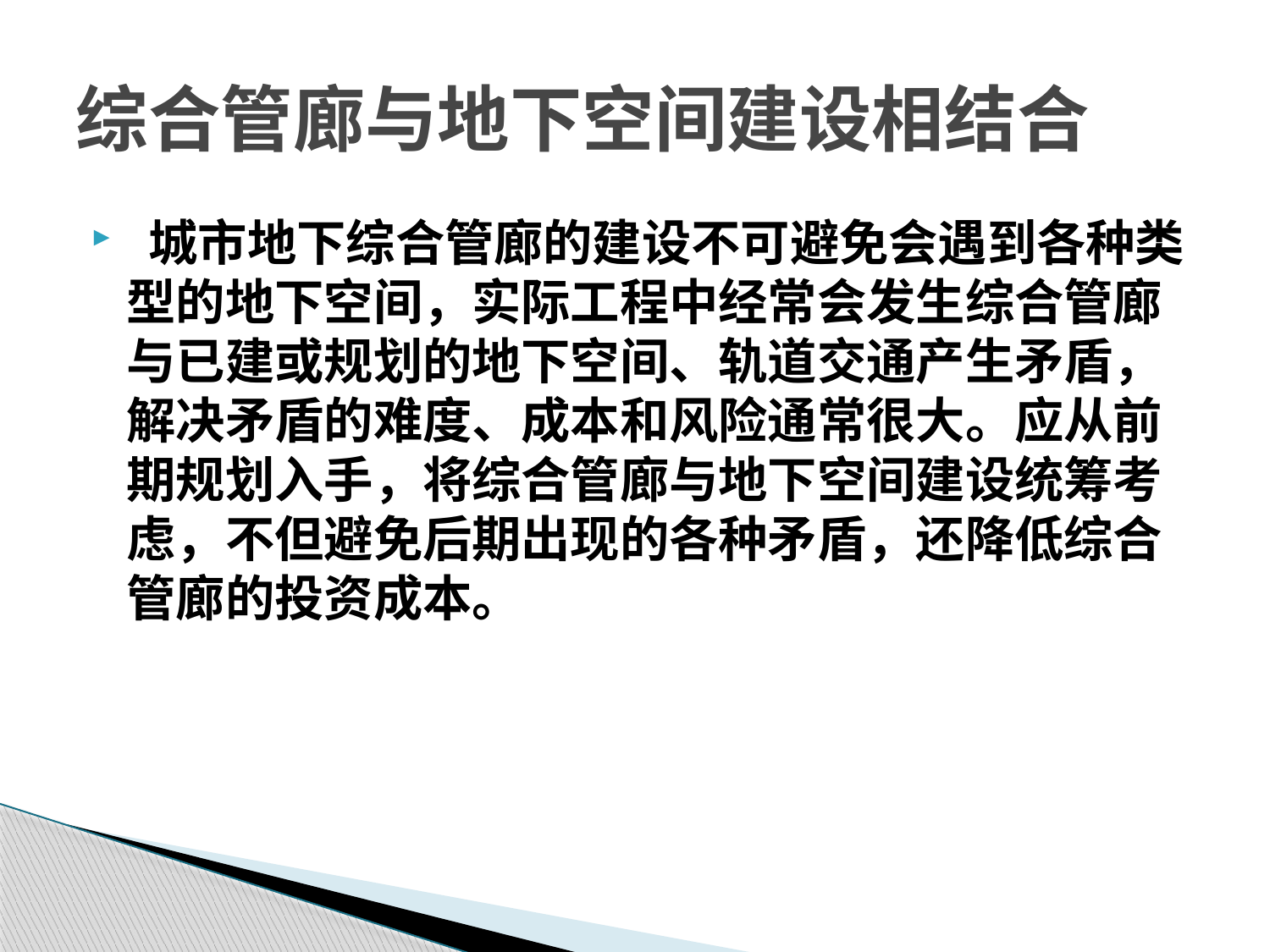

# 综合管廊与地下空间建设相结合
 城市地下综合管廊的建设不可避免会遇到各种类型的地下空间，实际工程中经常会发生综合管廊与已建或规划的地下空间、轨道交通产生矛盾，解决矛盾的难度、成本和风险通常很大。应从前期规划入手，将综合管廊与地下空间建设统筹考虑，不但避免后期出现的各种矛盾，还降低综合管廊的投资成本。